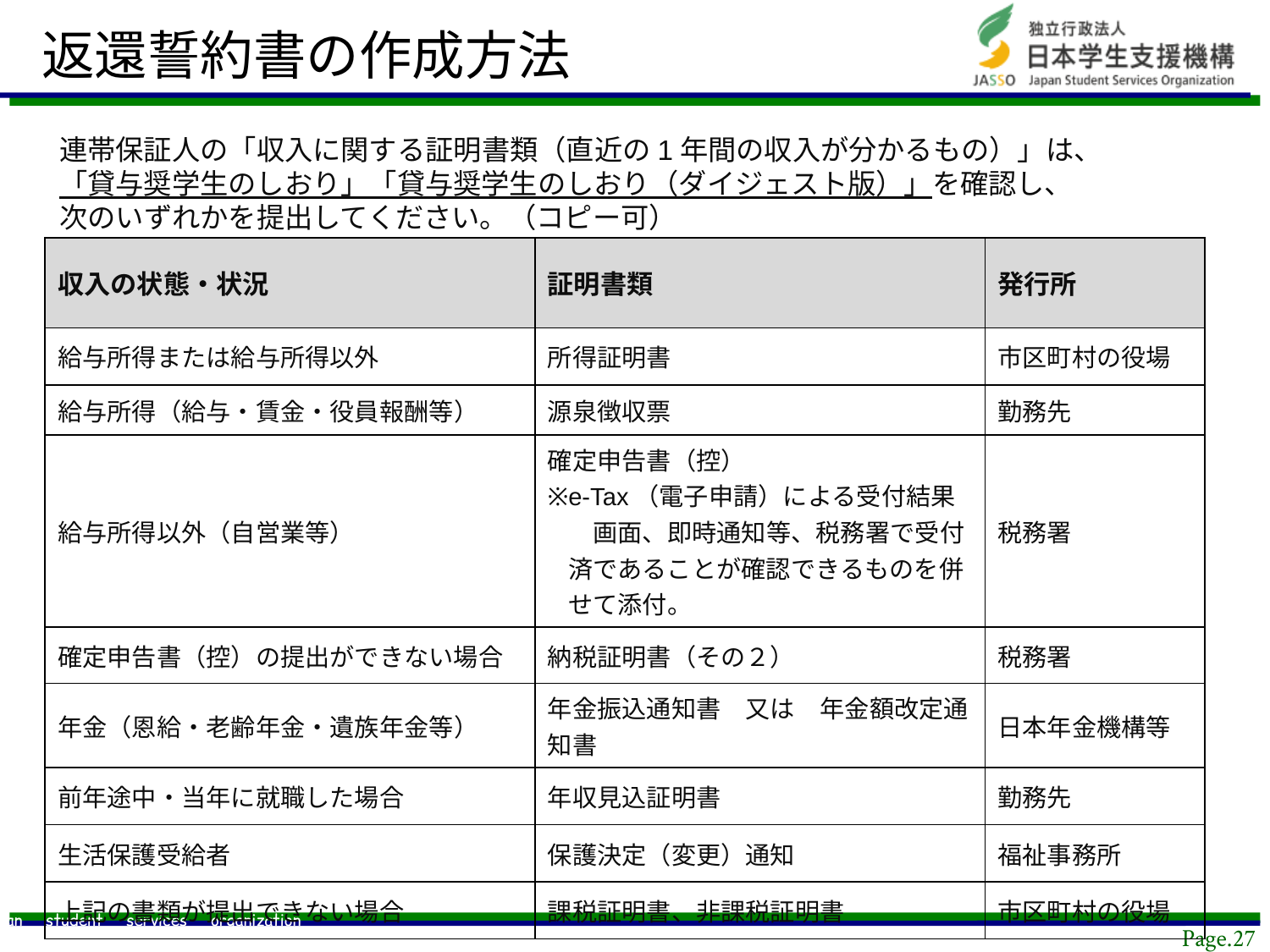

返還誓約書の作成方法
連帯保証人の「収入に関する証明書類（直近の1年間の収入が分かるもの）」は、
「貸与奨学生のしおり」「貸与奨学生のしおり（ダイジェスト版）」を確認し、
次のいずれかを提出してください。（コピー可）
| 収入の状態・状況 | 証明書類 | 発行所 |
| --- | --- | --- |
| 給与所得または給与所得以外 | 所得証明書 | 市区町村の役場 |
| 給与所得（給与・賃金・役員報酬等） | 源泉徴収票 | 勤務先 |
| 給与所得以外（自営業等） | 確定申告書（控） ※e-Tax（電子申請）による受付結果　画面、即時通知等、税務署で受付済であることが確認できるものを併せて添付。 | 税務署 |
| 確定申告書（控）の提出ができない場合 | 納税証明書（その２） | 税務署 |
| 年金（恩給・老齢年金・遺族年金等） | 年金振込通知書　又は　年金額改定通知書 | 日本年金機構等 |
| 前年途中・当年に就職した場合 | 年収見込証明書 | 勤務先 |
| 生活保護受給者 | 保護決定（変更）通知 | 福祉事務所 |
| 上記の書類が提出できない場合 | 課税証明書、非課税証明書 | 市区町村の役場 |